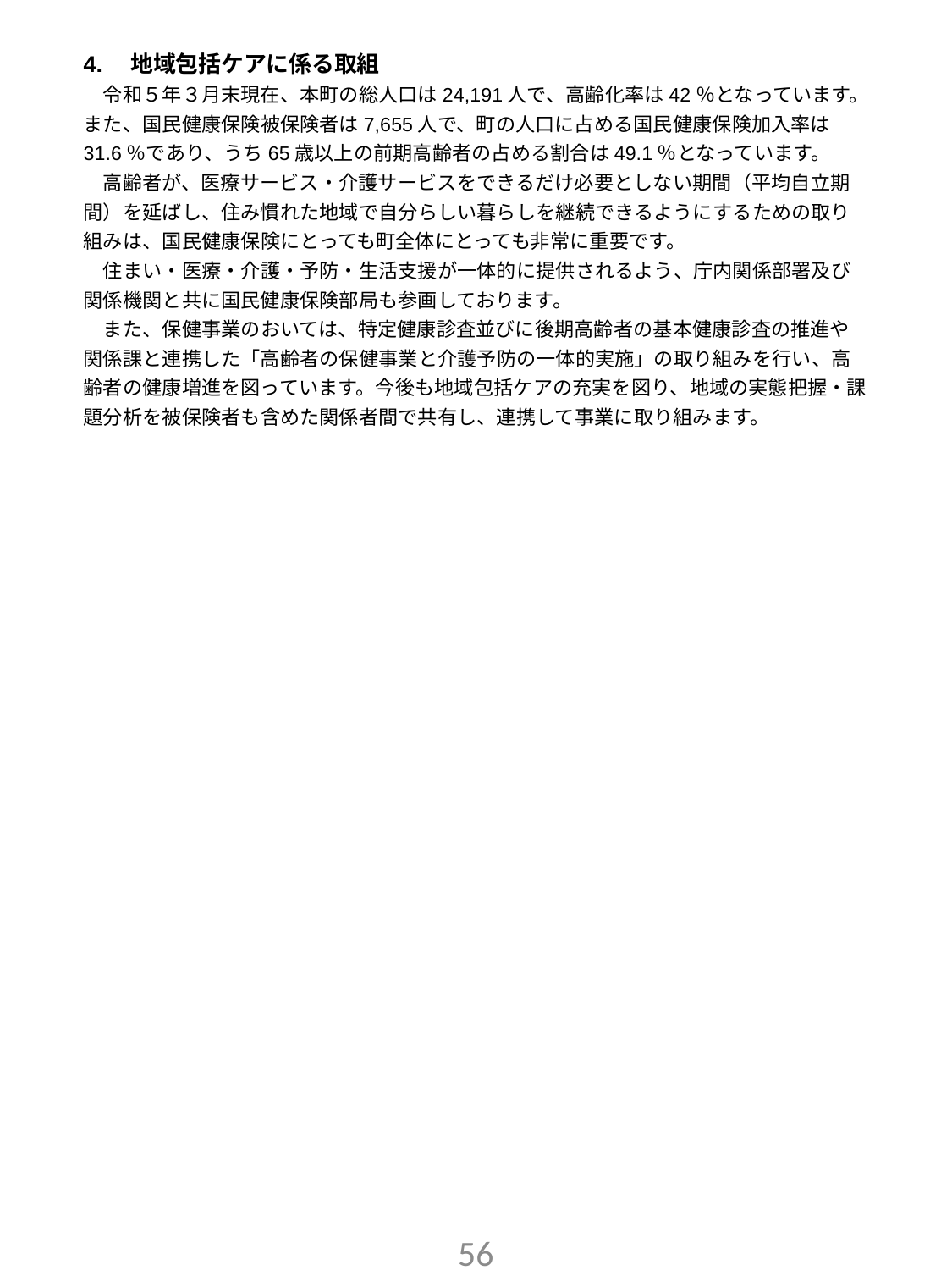

4.　地域包括ケアに係る取組
　令和５年３月末現在、本町の総人口は24,191人で、高齢化率は42％となっています。また、国民健康保険被保険者は7,655人で、町の人口に占める国民健康保険加入率は31.6％であり、うち65歳以上の前期高齢者の占める割合は49.1％となっています。
　高齢者が、医療サービス・介護サービスをできるだけ必要としない期間（平均自立期間）を延ばし、住み慣れた地域で自分らしい暮らしを継続できるようにするための取り組みは、国民健康保険にとっても町全体にとっても非常に重要です。
　住まい・医療・介護・予防・生活支援が一体的に提供されるよう、庁内関係部署及び関係機関と共に国民健康保険部局も参画しております。
　また、保健事業のおいては、特定健康診査並びに後期高齢者の基本健康診査の推進や関係課と連携した「高齢者の保健事業と介護予防の一体的実施」の取り組みを行い、高齢者の健康増進を図っています。今後も地域包括ケアの充実を図り、地域の実態把握・課題分析を被保険者も含めた関係者間で共有し、連携して事業に取り組みます。

56